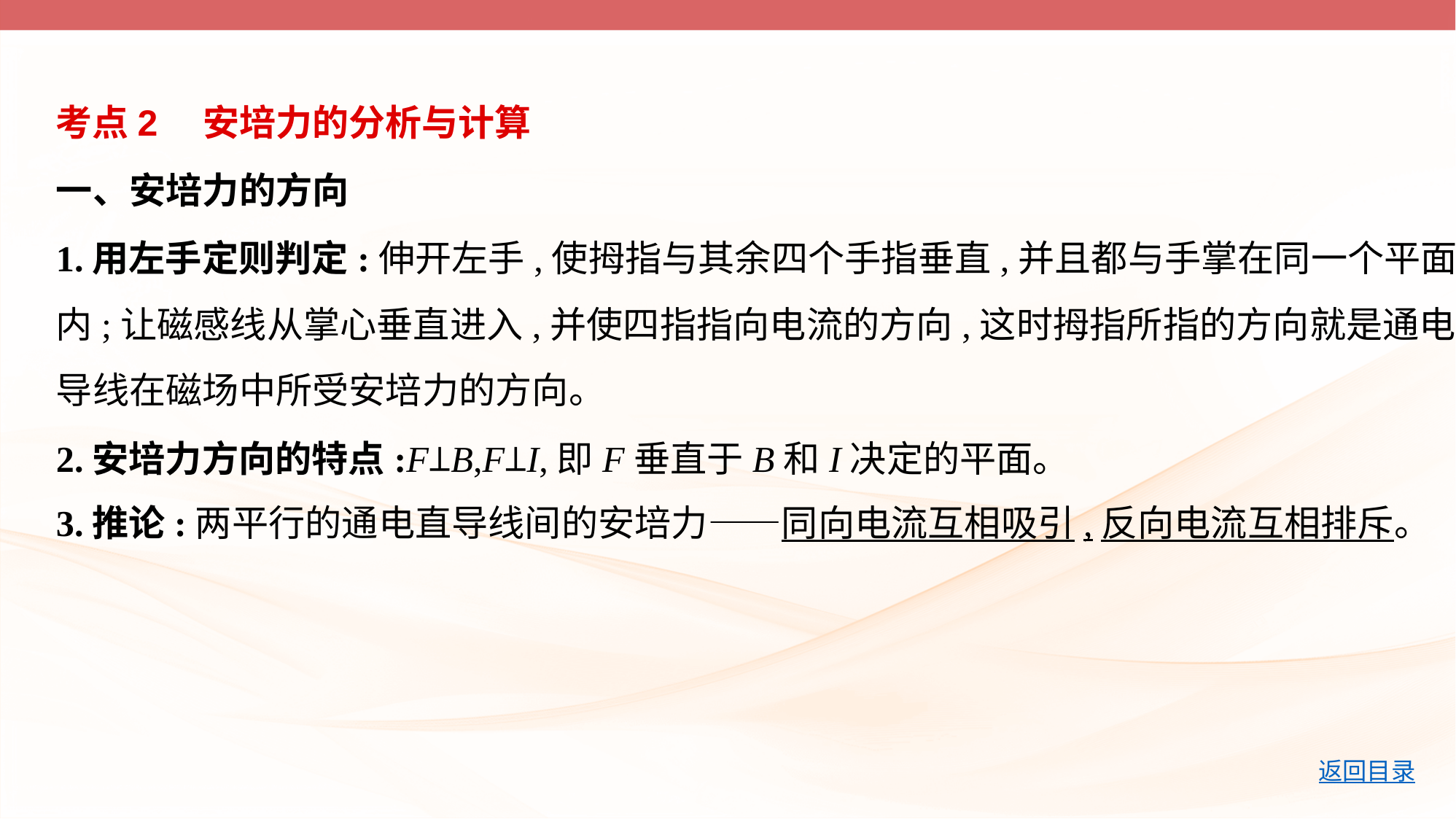

考点2　安培力的分析与计算
一、安培力的方向
1.用左手定则判定:伸开左手,使拇指与其余四个手指垂直,并且都与手掌在同一个平面
内;让磁感线从掌心垂直进入,并使四指指向电流的方向,这时拇指所指的方向就是通电
导线在磁场中所受安培力的方向。
2.安培力方向的特点:F⊥B,F⊥I,即F垂直于B和I决定的平面。
3.推论:两平行的通电直导线间的安培力——同向电流互相吸引,反向电流互相排斥。